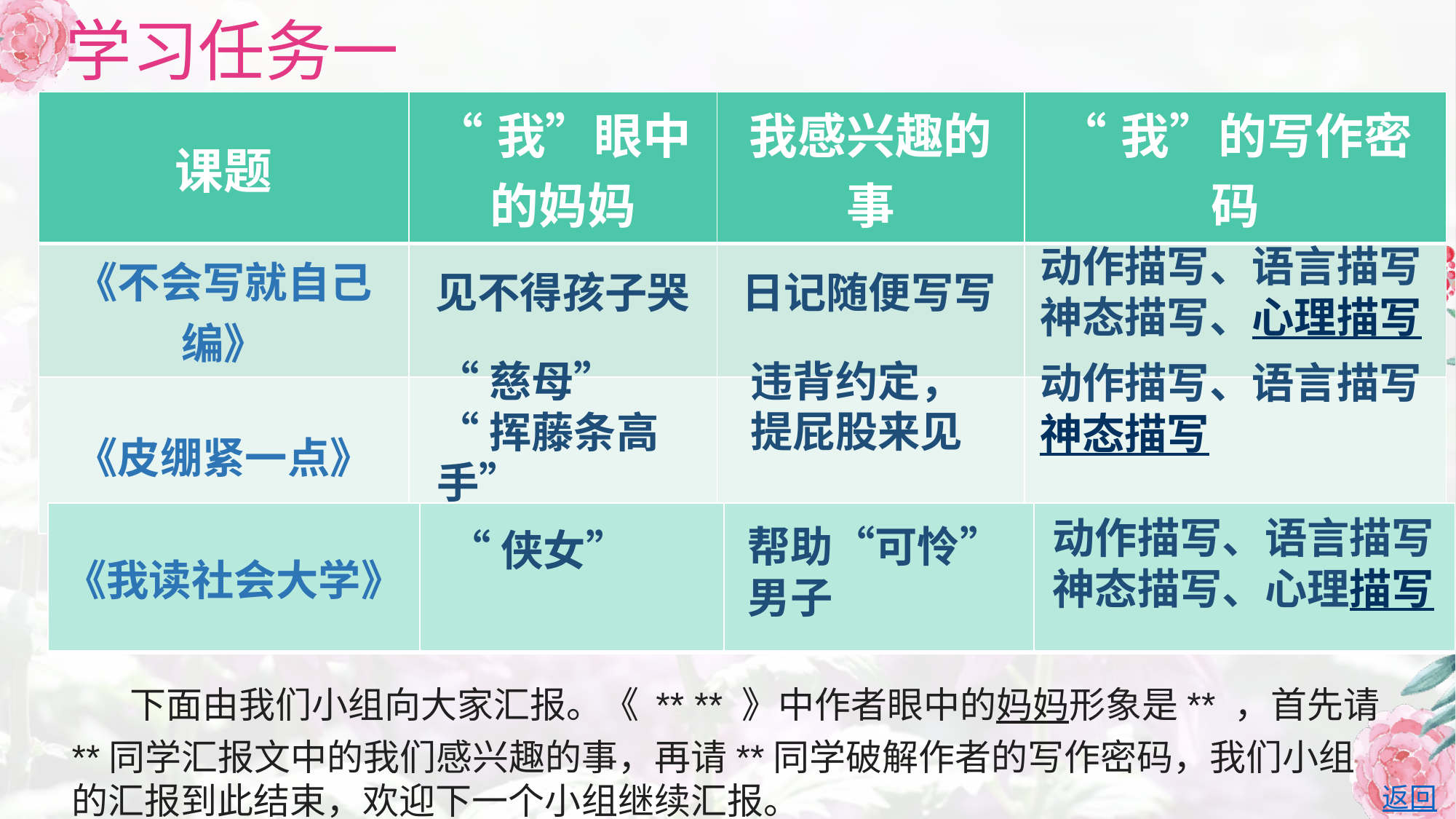

学习任务一
| 课题 | “我”眼中的妈妈 | 我感兴趣的事 | “我”的写作密码 |
| --- | --- | --- | --- |
| 《不会写就自己编》 |  |  |  |
| 《皮绷紧一点》 |  |  |  |
动作描写、语言描写
神态描写、心理描写
见不得孩子哭
日记随便写写
“慈母”
“挥藤条高手”
违背约定，
提屁股来见
动作描写、语言描写
神态描写
| 《我读社会大学》 |  |  |  |
| --- | --- | --- | --- |
动作描写、语言描写
神态描写、心理描写
帮助“可怜”男子
“侠女”
      下面由我们小组向大家汇报。《 ** ** 》中作者眼中的妈妈形象是** ，首先请**同学汇报文中的我们感兴趣的事，再请**同学破解作者的写作密码，我们小组的汇报到此结束，欢迎下一个小组继续汇报。
返回